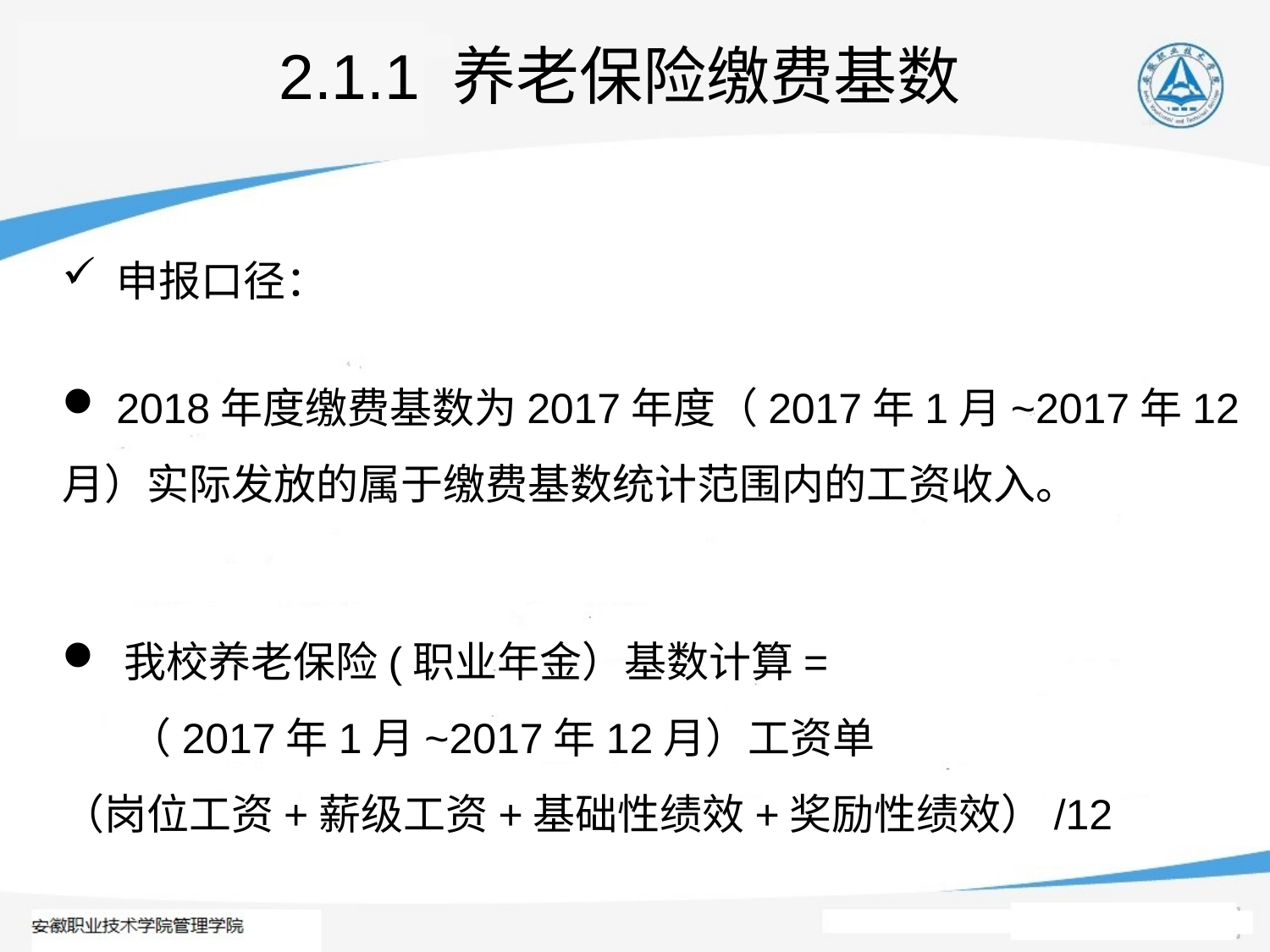

2.1.1 养老保险缴费基数
 申报口径：

 2018年度缴费基数为2017年度（2017年1月~2017年12月）实际发放的属于缴费基数统计范围内的工资收入。

 我校养老保险(职业年金）基数计算=
      （2017年1月~2017年12月）工资单
（岗位工资+薪级工资+基础性绩效+奖励性绩效）/12